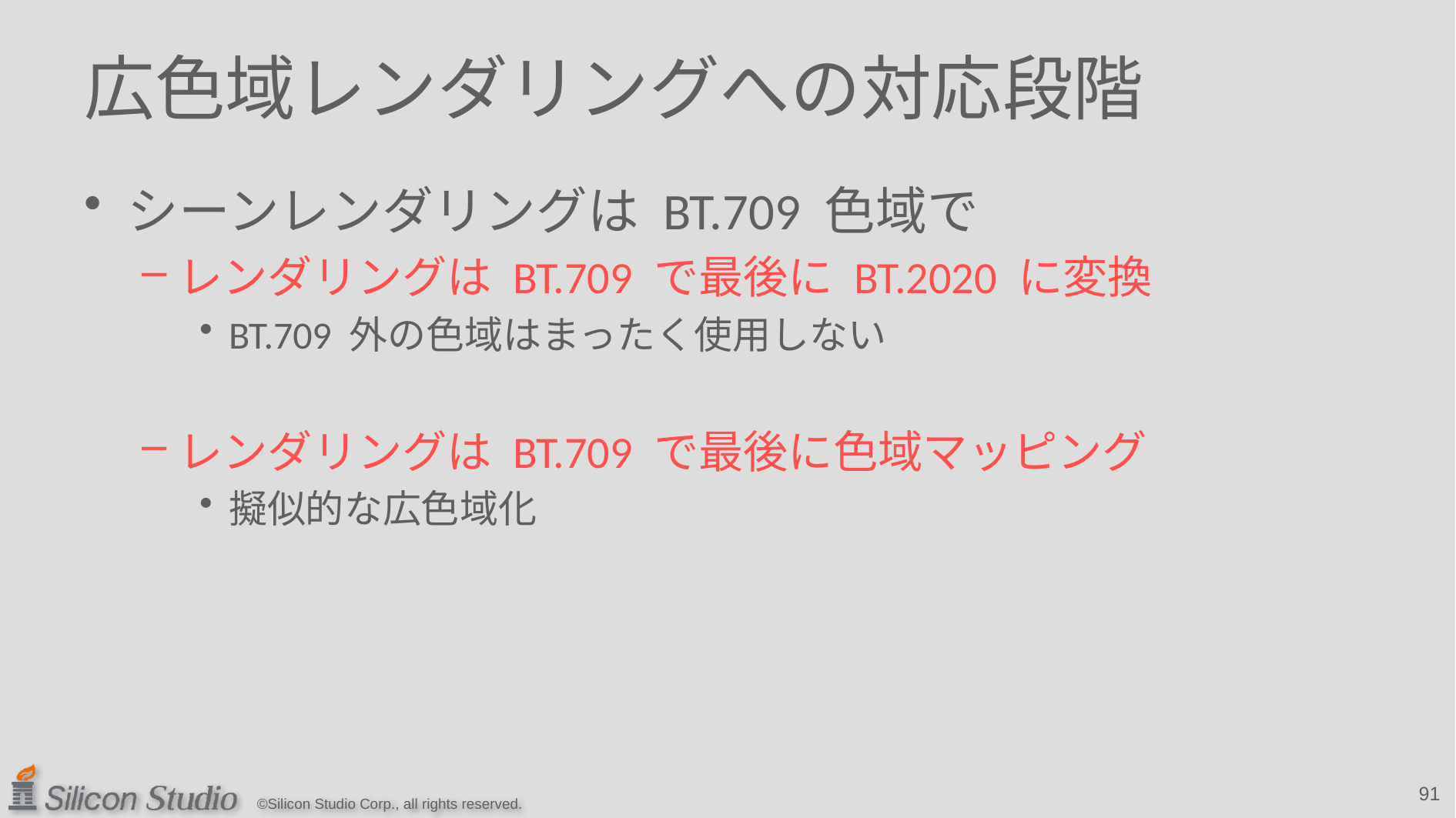

# 広色域レンダリングへの対応段階
シーンレンダリングは BT.709 色域で
レンダリングは BT.709 で最後に BT.2020 に変換
BT.709 外の色域はまったく使用しない

レンダリングは BT.709 で最後に色域マッピング
擬似的な広色域化

91